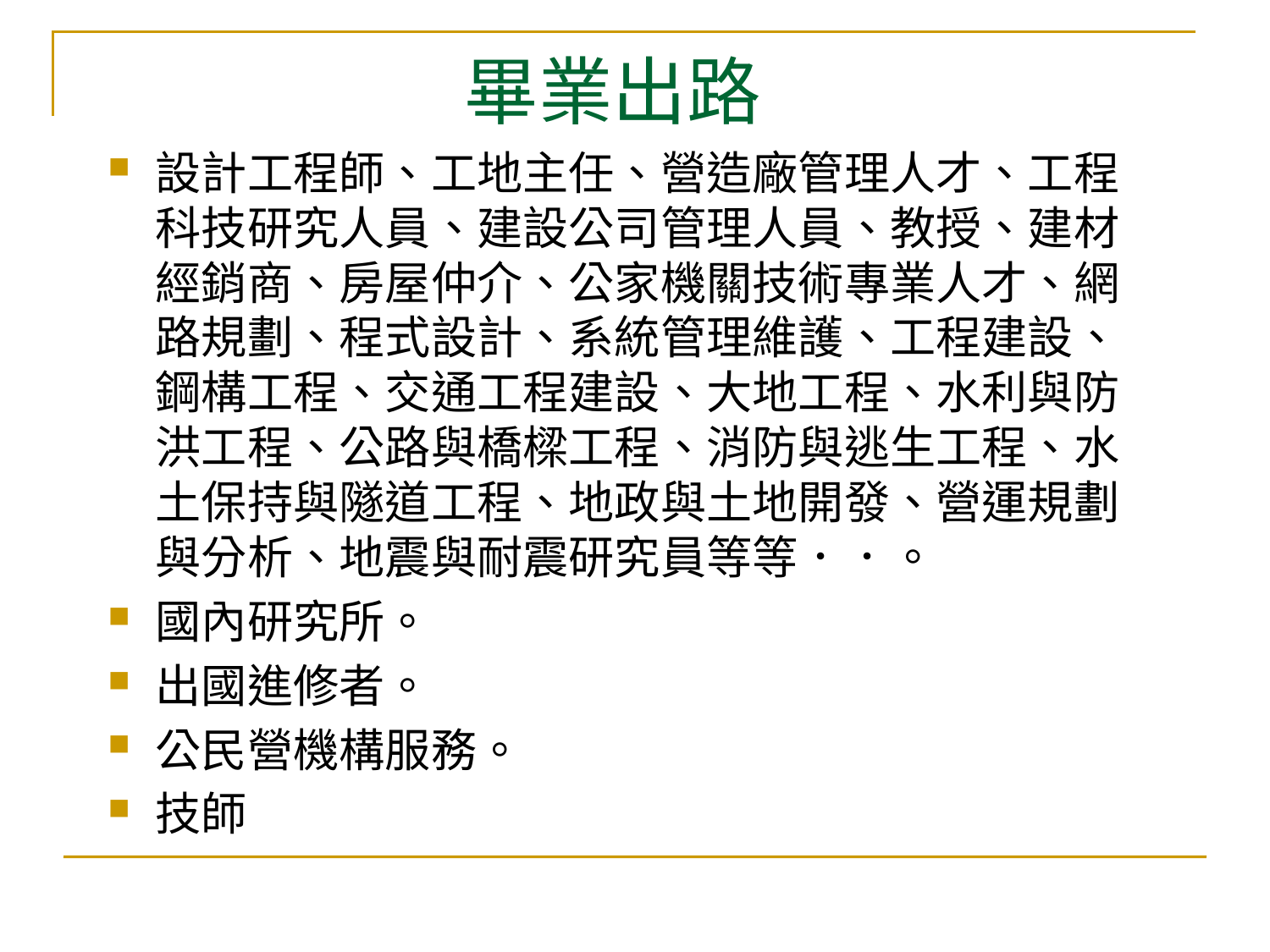

# 畢業出路
設計工程師、工地主任、營造廠管理人才、工程科技研究人員、建設公司管理人員、教授、建材經銷商、房屋仲介、公家機關技術專業人才、網路規劃、程式設計、系統管理維護、工程建設、鋼構工程、交通工程建設、大地工程、水利與防洪工程、公路與橋樑工程、消防與逃生工程、水土保持與隧道工程、地政與土地開發、營運規劃與分析、地震與耐震研究員等等．．。
國內研究所。
出國進修者。
公民營機構服務。
技師